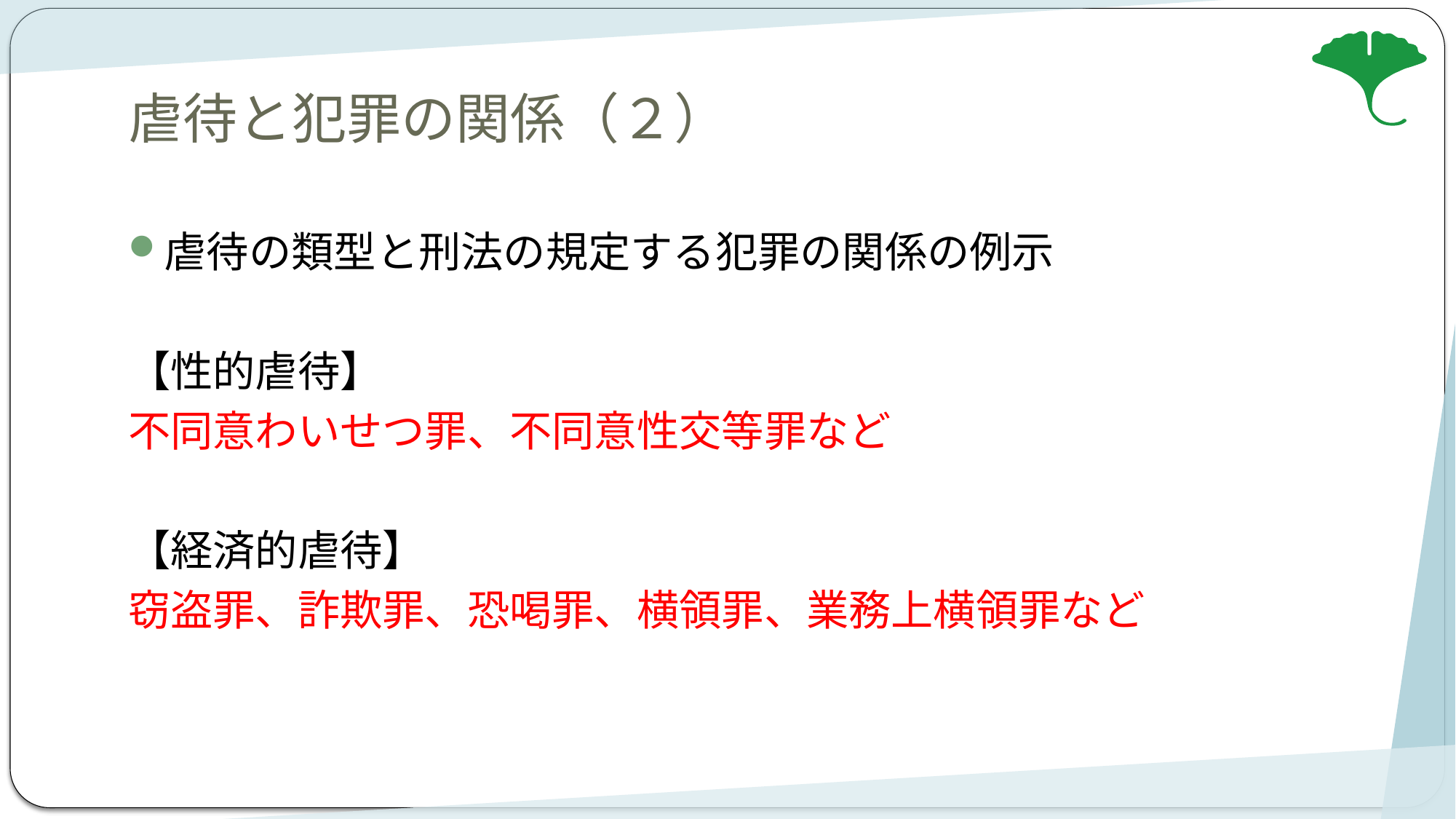

# 虐待と犯罪の関係（２）

虐待の類型と刑法の規定する犯罪の関係の例示

【性的虐待】
不同意わいせつ罪、不同意性交等罪など

【経済的虐待】
窃盗罪、詐欺罪、恐喝罪、横領罪、業務上横領罪など